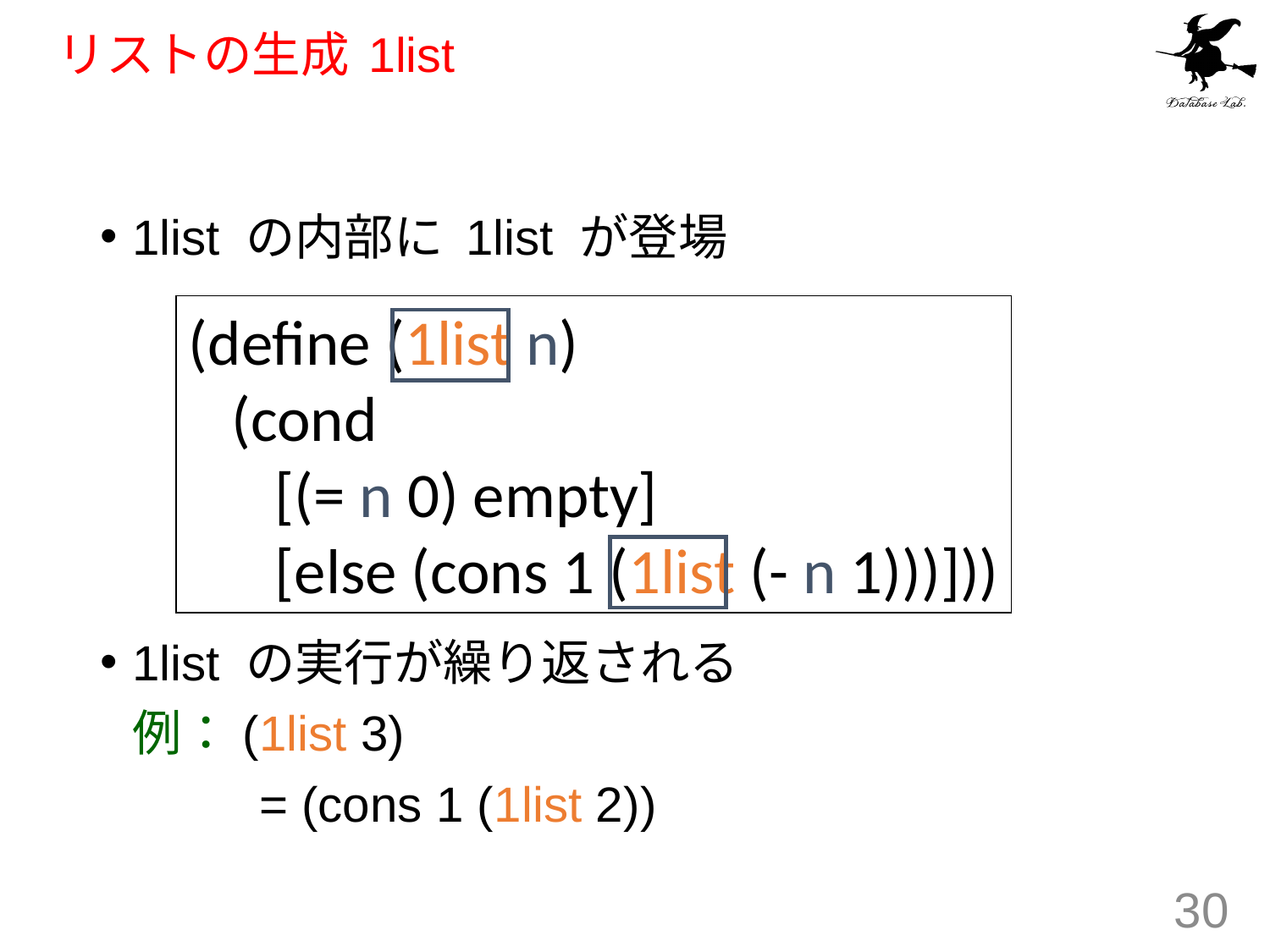

# リストの生成 1list
1list の内部に 1list が登場

1list の実行が繰り返される
	例：(1list 3)
		= (cons 1 (1list 2))

(define (1list n)
   (cond
      [(= n 0) empty]
      [else (cons 1 (1list (- n 1)))]))

30